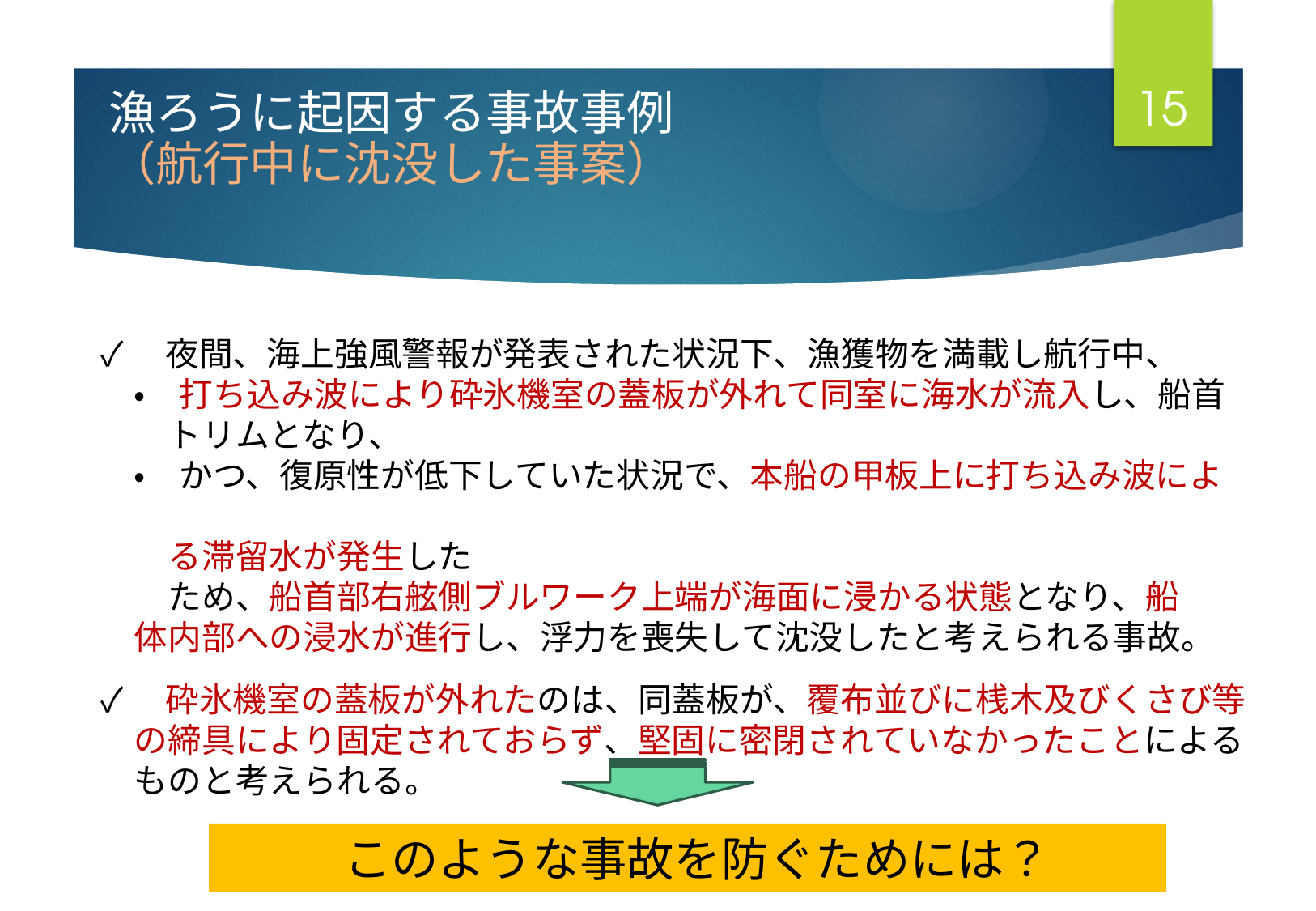

15
漁ろうに起因する事故事例
（航行中に沈没した事案）

✓　夜間、海上強風警報が発表された状況下、漁獲物を満載し航行中、
　・　打ち込み波により砕氷機室の蓋板が外れて同室に海水が流入し、船首
　　トリムとなり、
　・　かつ、復原性が低下していた状況で、本船の甲板上に打ち込み波によ
　　る滞留水が発生した
　　ため、船首部右舷側ブルワーク上端が海面に浸かる状態となり、船
　体内部への浸水が進行し、浮力を喪失して沈没したと考えられる事故。

✓　砕氷機室の蓋板が外れたのは、同蓋板が、覆布並びに桟木及びくさび等
　の締具により固定されておらず、堅固に密閉されていなかったことによる
　ものと考えられる。

このような事故を防ぐためには？